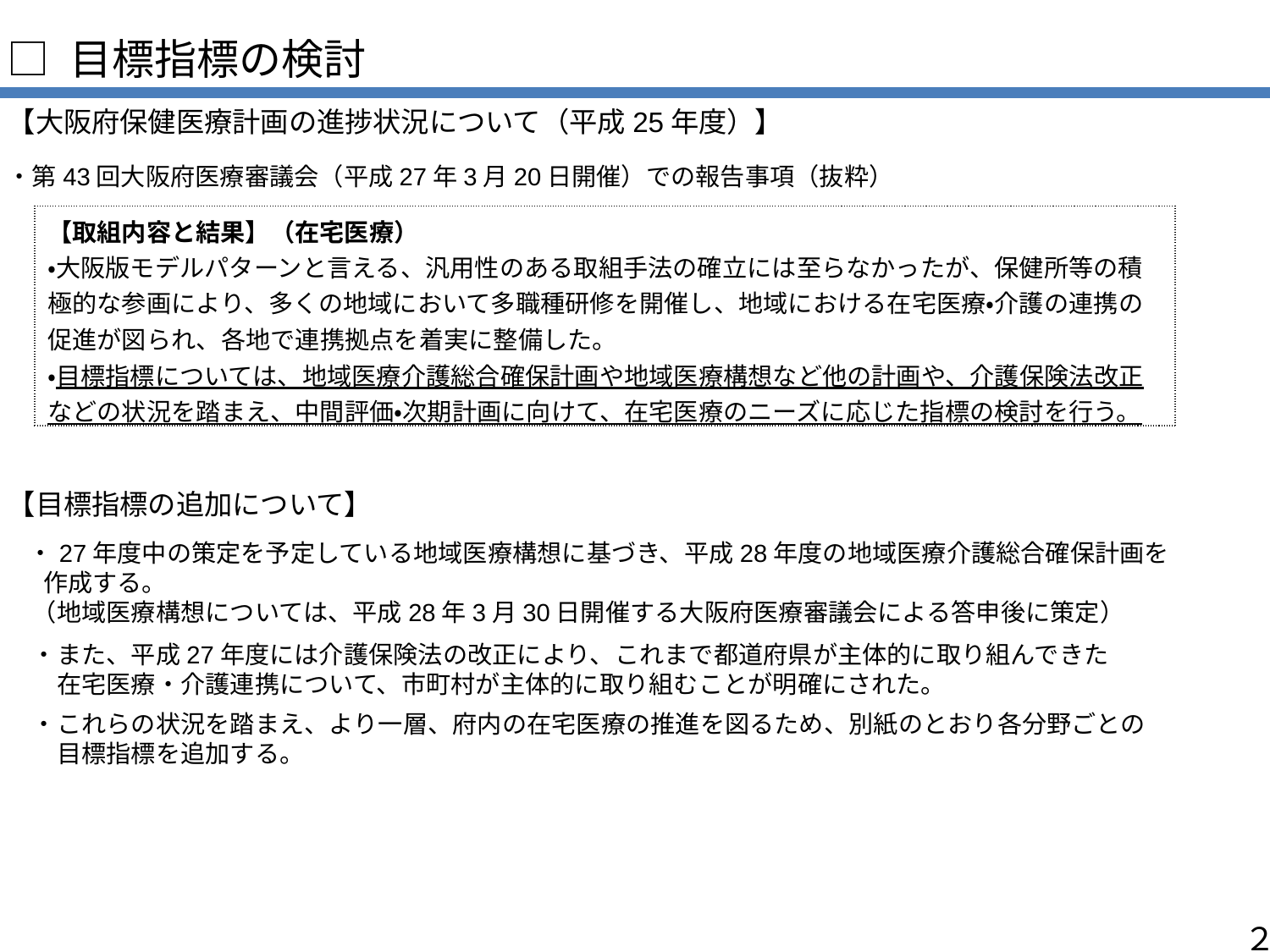

□ 目標指標の検討

【大阪府保健医療計画の進捗状況について（平成25年度）】

・第43回大阪府医療審議会（平成27年3月20日開催）での報告事項（抜粋）

【目標指標の追加について】

　・27年度中の策定を予定している地域医療構想に基づき、平成28年度の地域医療介護総合確保計画を
　  作成する。
　（地域医療構想については、平成28年3月30日開催する大阪府医療審議会による答申後に策定）

　・また、平成27年度には介護保険法の改正により、これまで都道府県が主体的に取り組んできた
　　在宅医療・介護連携について、市町村が主体的に取り組むことが明確にされた。

　・これらの状況を踏まえ、より一層、府内の在宅医療の推進を図るため、別紙のとおり各分野ごとの
　　目標指標を追加する。
| 【取組内容と結果】（在宅医療） ・大阪版モデルパターンと言える、汎用性のある取組手法の確立には至らなかったが、保健所等の積極的な参画により、多くの地域において多職種研修を開催し、地域における在宅医療・介護の連携の促進が図られ、各地で連携拠点を着実に整備した。 ・目標指標については、地域医療介護総合確保計画や地域医療構想など他の計画や、介護保険法改正などの状況を踏まえ、中間評価・次期計画に向けて、在宅医療のニーズに応じた指標の検討を行う。 |
| --- |
２